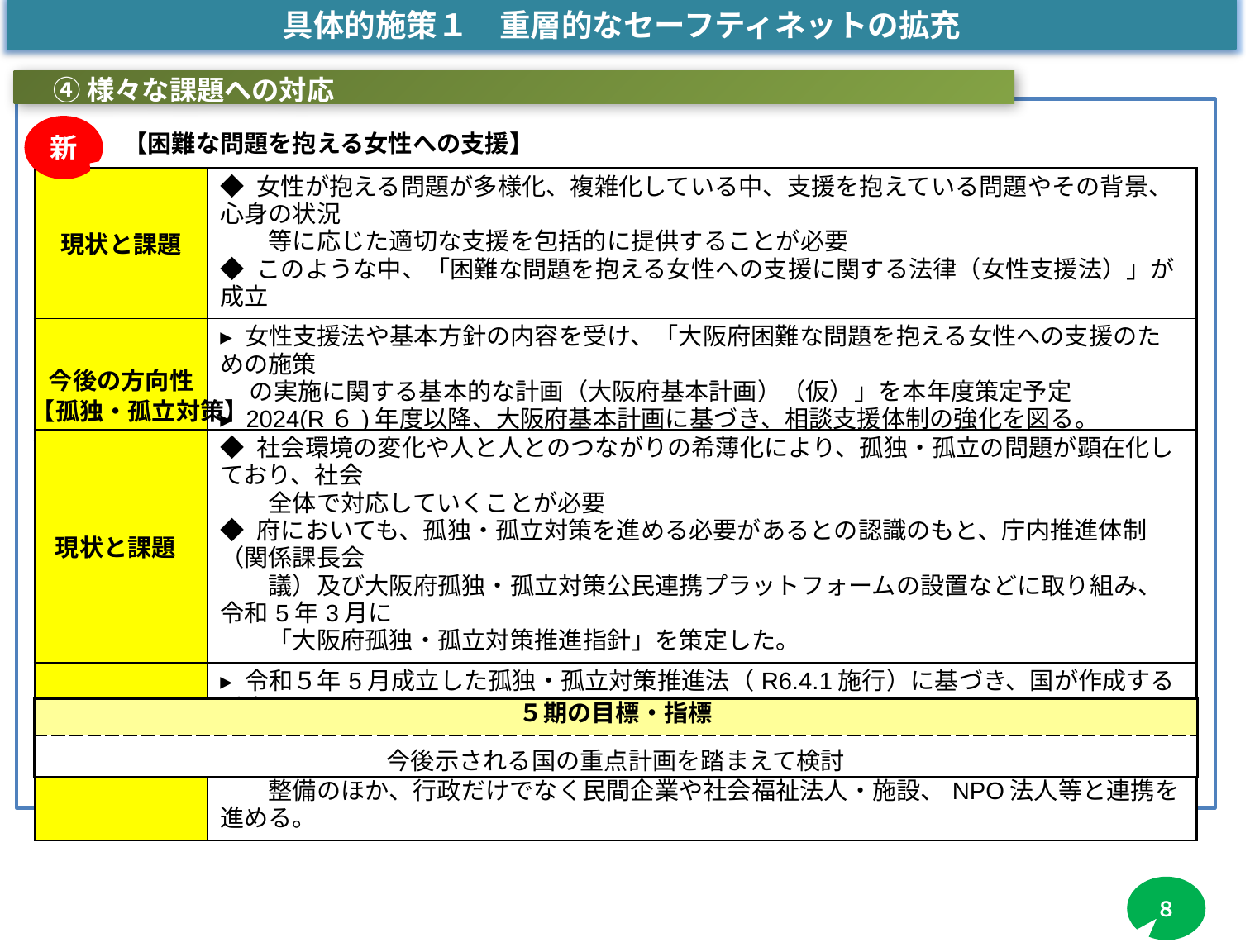

具体的施策１　重層的なセーフティネットの拡充
　④ 様々な課題への対応

新
【困難な問題を抱える女性への支援】
| 現状と課題 | ◆ 女性が抱える問題が多様化、複雑化している中、支援を抱えている問題やその背景、心身の状況 　　等に応じた適切な支援を包括的に提供することが必要 ◆ このような中、「困難な問題を抱える女性への支援に関する法律（女性支援法）」が成立 |
| --- | --- |
| 今後の方向性 | ▸ 女性支援法や基本方針の内容を受け、「大阪府困難な問題を抱える女性への支援のための施策 　 の実施に関する基本的な計画（大阪府基本計画）（仮）」を本年度策定予定 ▸ 2024(R６)年度以降、大阪府基本計画に基づき、相談支援体制の強化を図る。 |
【孤独・孤立対策】
| 現状と課題 | ◆ 社会環境の変化や人と人とのつながりの希薄化により、孤独・孤立の問題が顕在化しており、社会 　　全体で対応していくことが必要 ◆ 府においても、孤独・孤立対策を進める必要があるとの認識のもと、庁内推進体制（関係課長会 　　議）及び大阪府孤独・孤立対策公民連携プラットフォームの設置などに取り組み、令和5年3月に 　　「大阪府孤独・孤立対策推進指針」を策定した。 |
| --- | --- |
| 今後の方向性 | ▸ 令和５年5月成立した孤独・孤立対策推進法（R6.4.1施行）に基づき、国が作成する重点 　　計画を踏まえつつ、居場所などつながり続けられる場の確保、既存施策を活用した支援体制の　 　　整備のほか、行政だけでなく民間企業や社会福祉法人・施設、NPO法人等と連携を進める。 |
| ５期の目標・指標 |
| --- |
| 今後示される国の重点計画を踏まえて検討 |
８